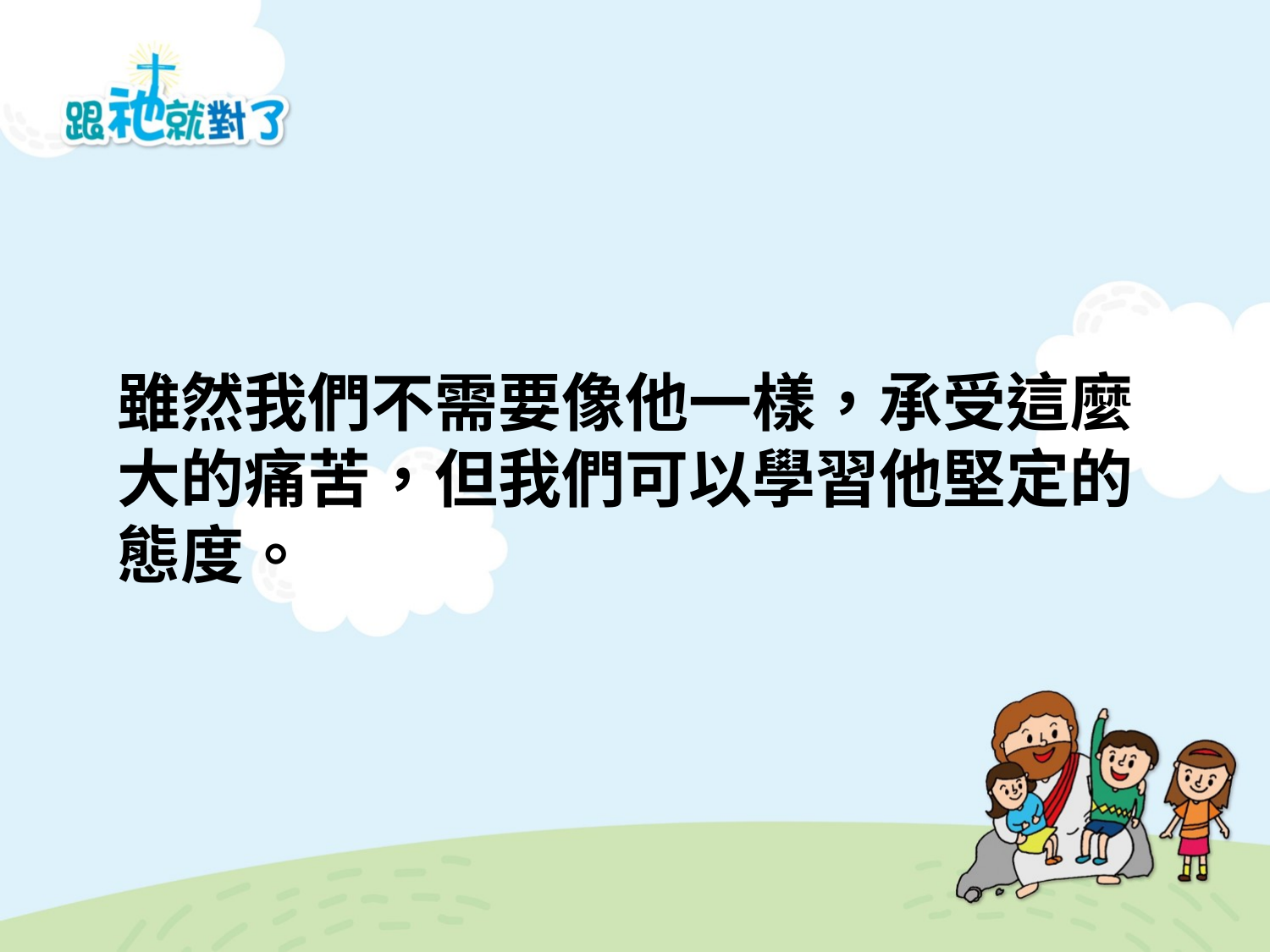

雖然我們不需要像他一樣，承受這麼大的痛苦，但我們可以學習他堅定的態度。